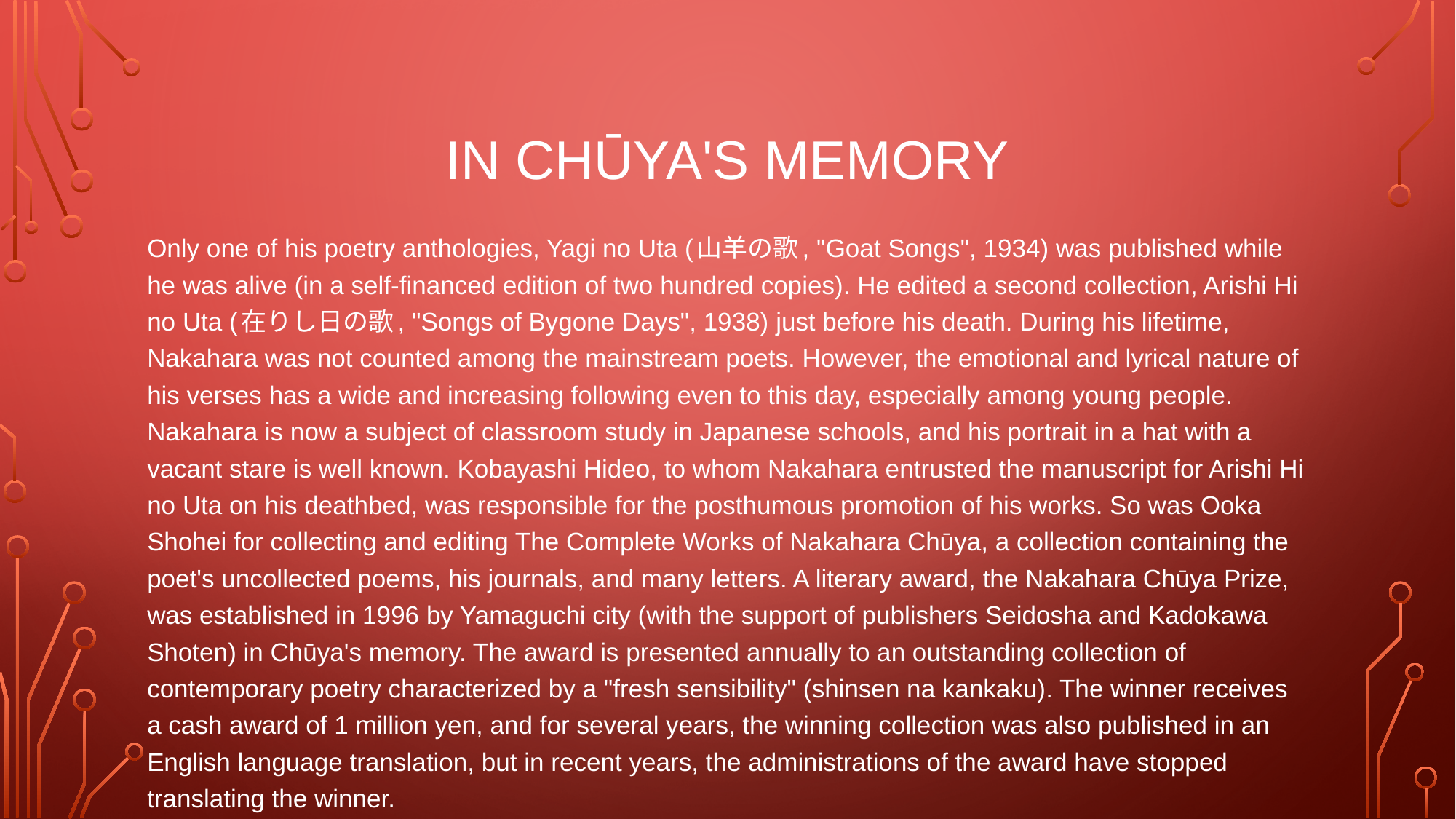

# in Chūya's memory
Only one of his poetry anthologies, Yagi no Uta (山羊の歌, "Goat Songs", 1934) was published while he was alive (in a self-financed edition of two hundred copies). He edited a second collection, Arishi Hi no Uta (在りし日の歌, "Songs of Bygone Days", 1938) just before his death. During his lifetime, Nakahara was not counted among the mainstream poets. However, the emotional and lyrical nature of his verses has a wide and increasing following even to this day, especially among young people. Nakahara is now a subject of classroom study in Japanese schools, and his portrait in a hat with a vacant stare is well known. Kobayashi Hideo, to whom Nakahara entrusted the manuscript for Arishi Hi no Uta on his deathbed, was responsible for the posthumous promotion of his works. So was Ooka Shohei for collecting and editing The Complete Works of Nakahara Chūya, a collection containing the poet's uncollected poems, his journals, and many letters. A literary award, the Nakahara Chūya Prize, was established in 1996 by Yamaguchi city (with the support of publishers Seidosha and Kadokawa Shoten) in Chūya's memory. The award is presented annually to an outstanding collection of contemporary poetry characterized by a "fresh sensibility" (shinsen na kankaku). The winner receives a cash award of 1 million yen, and for several years, the winning collection was also published in an English language translation, but in recent years, the administrations of the award have stopped translating the winner.